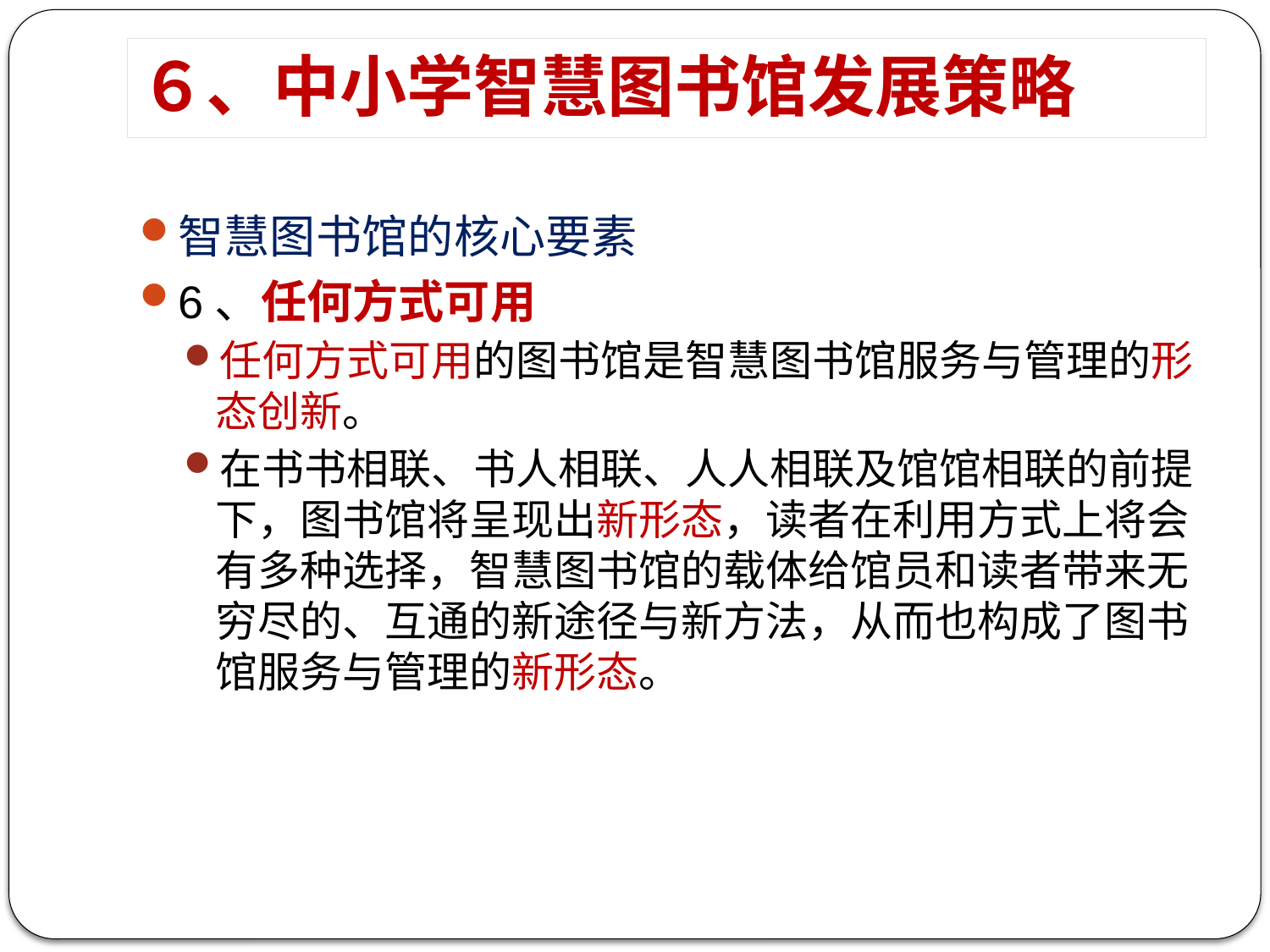

# ６、中小学智慧图书馆发展策略
智慧图书馆的核心要素
6、任何方式可用
任何方式可用的图书馆是智慧图书馆服务与管理的形态创新。
在书书相联、书人相联、人人相联及馆馆相联的前提下，图书馆将呈现出新形态，读者在利用方式上将会有多种选择，智慧图书馆的载体给馆员和读者带来无穷尽的、互通的新途径与新方法，从而也构成了图书馆服务与管理的新形态。